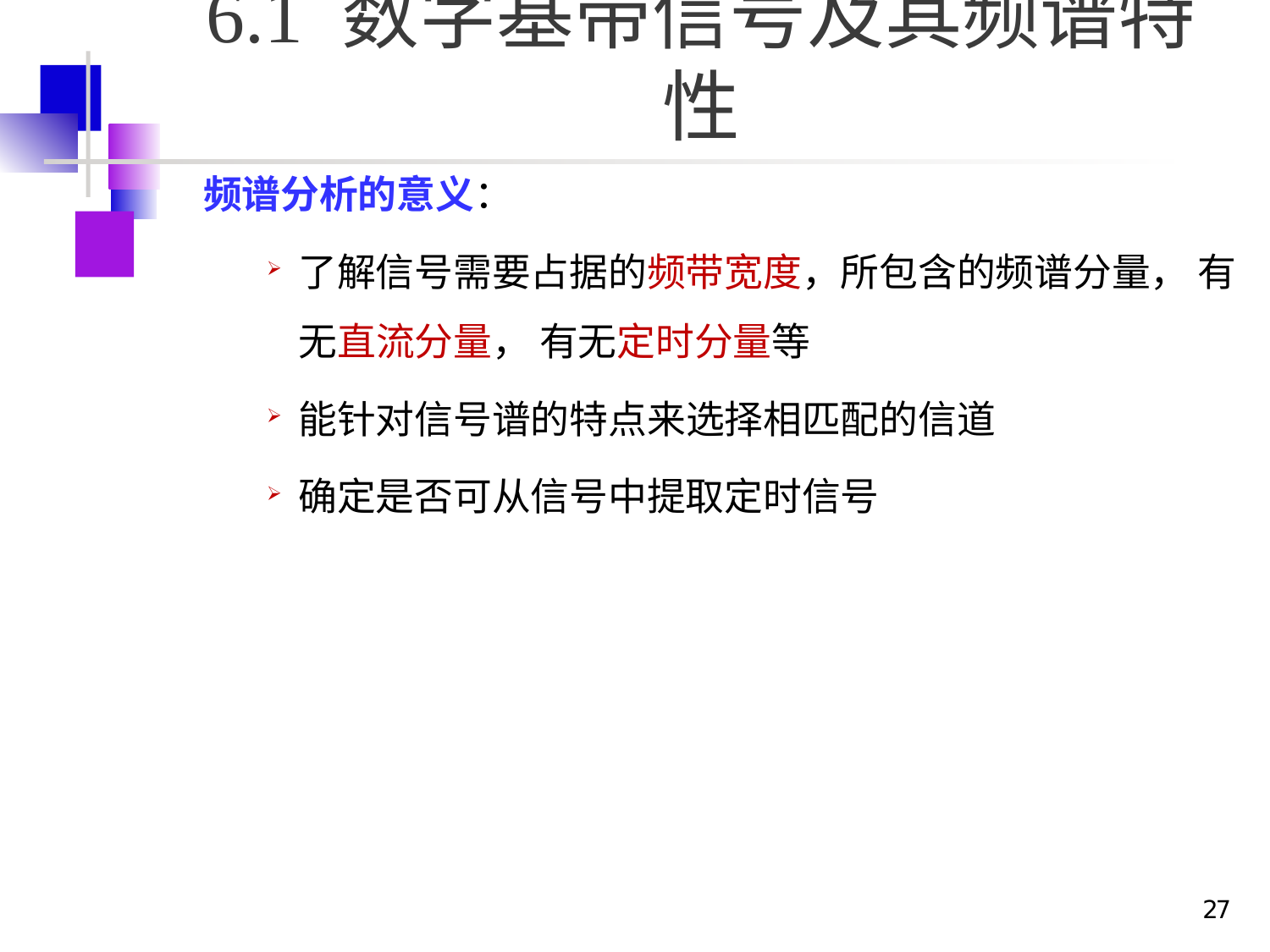

# 6.1 数字基带信号及其频谱特性
频谱分析的意义：
了解信号需要占据的频带宽度，所包含的频谱分量， 有无直流分量， 有无定时分量等
能针对信号谱的特点来选择相匹配的信道
确定是否可从信号中提取定时信号
27